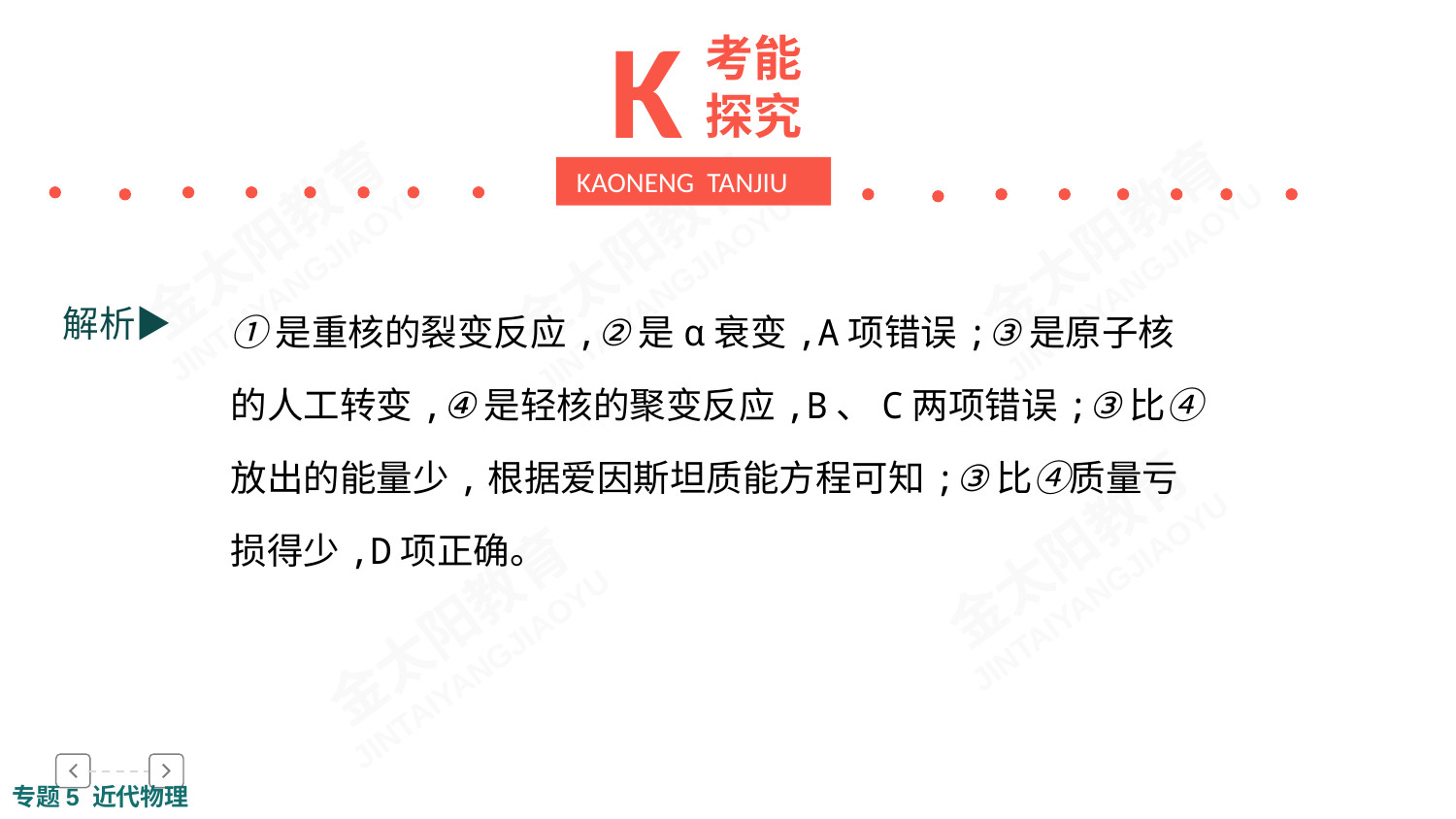

K
考能探究
 KAONENG  TANJIU

①是重核的裂变反应,②是α衰变,A项错误;③是原子核的人工转变,④是轻核的聚变反应,B、C两项错误;③比④放出的能量少,根据爱因斯坦质能方程可知;③比④质量亏损得少,D项正确。
解析▶